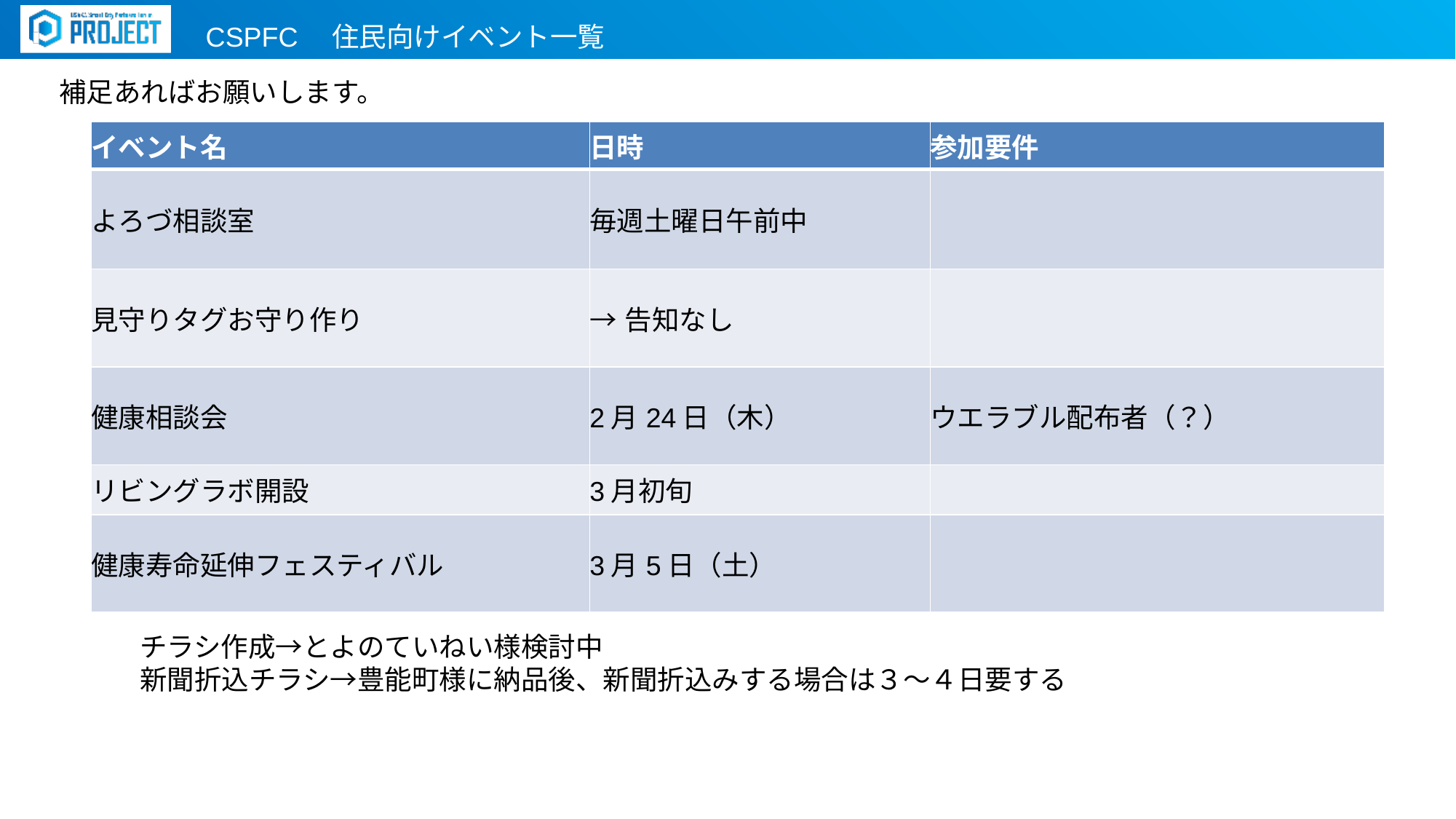

CSPFC　住民向けイベント一覧
補足あればお願いします。
| イベント名 | 日時 | 参加要件 |
| --- | --- | --- |
| よろづ相談室 | 毎週土曜日午前中 |  |
| 見守りタグお守り作り | →告知なし |  |
| 健康相談会 | 2月24日（木） | ウエラブル配布者（？） |
| リビングラボ開設 | 3月初旬 |  |
| 健康寿命延伸フェスティバル | 3月5日（土） |  |

チラシ作成→とよのていねい様検討中
新聞折込チラシ→豊能町様に納品後、新聞折込みする場合は３～４日要する